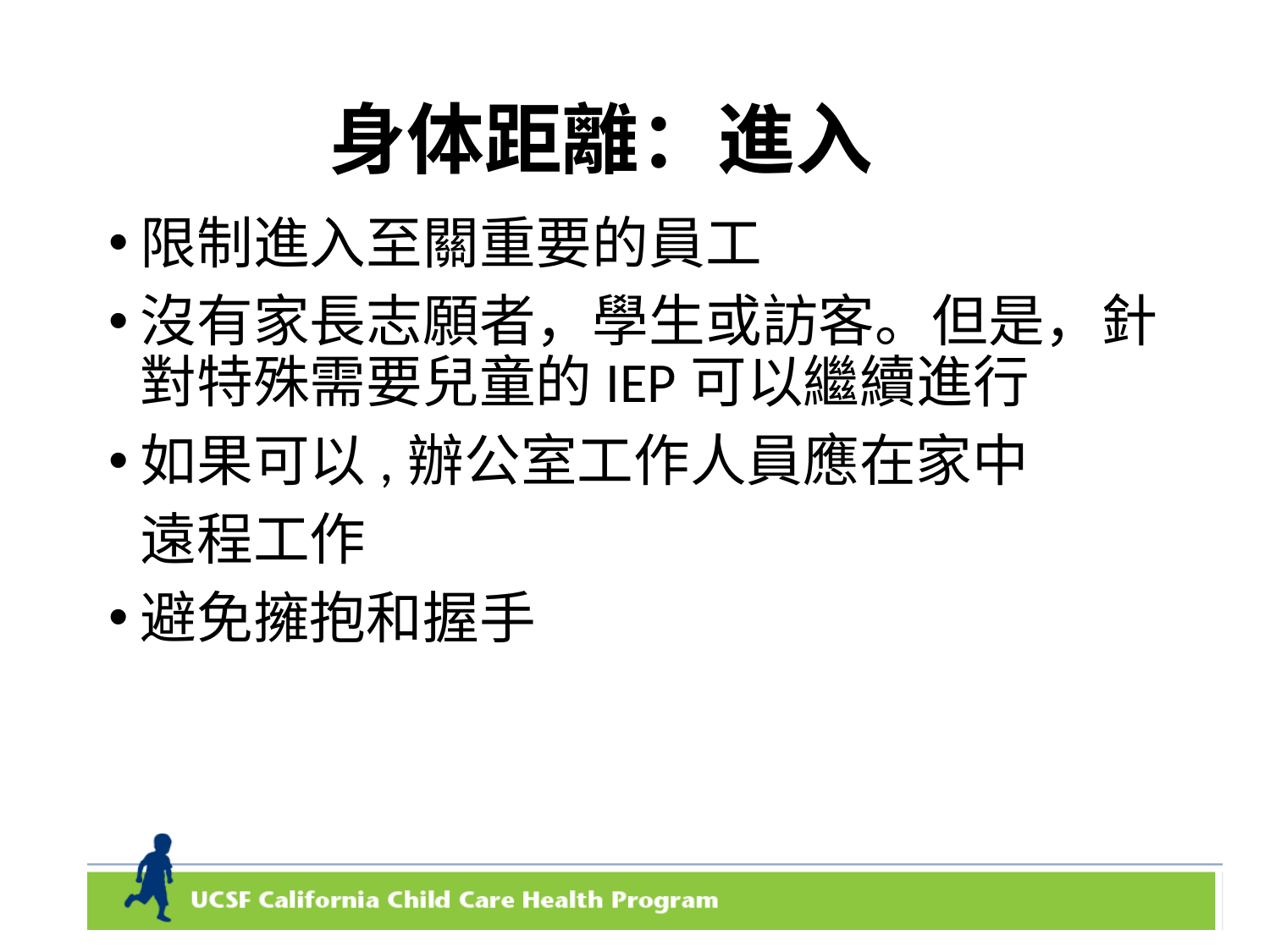

# 身体距離：進入
限制進入至關重要的員工
沒有家長志願者，學生或訪客。但是，針對特殊需要兒童的IEP可以繼續進行
如果可以,辦公室工作人員應在家中
遠程工作
避免擁抱和握手